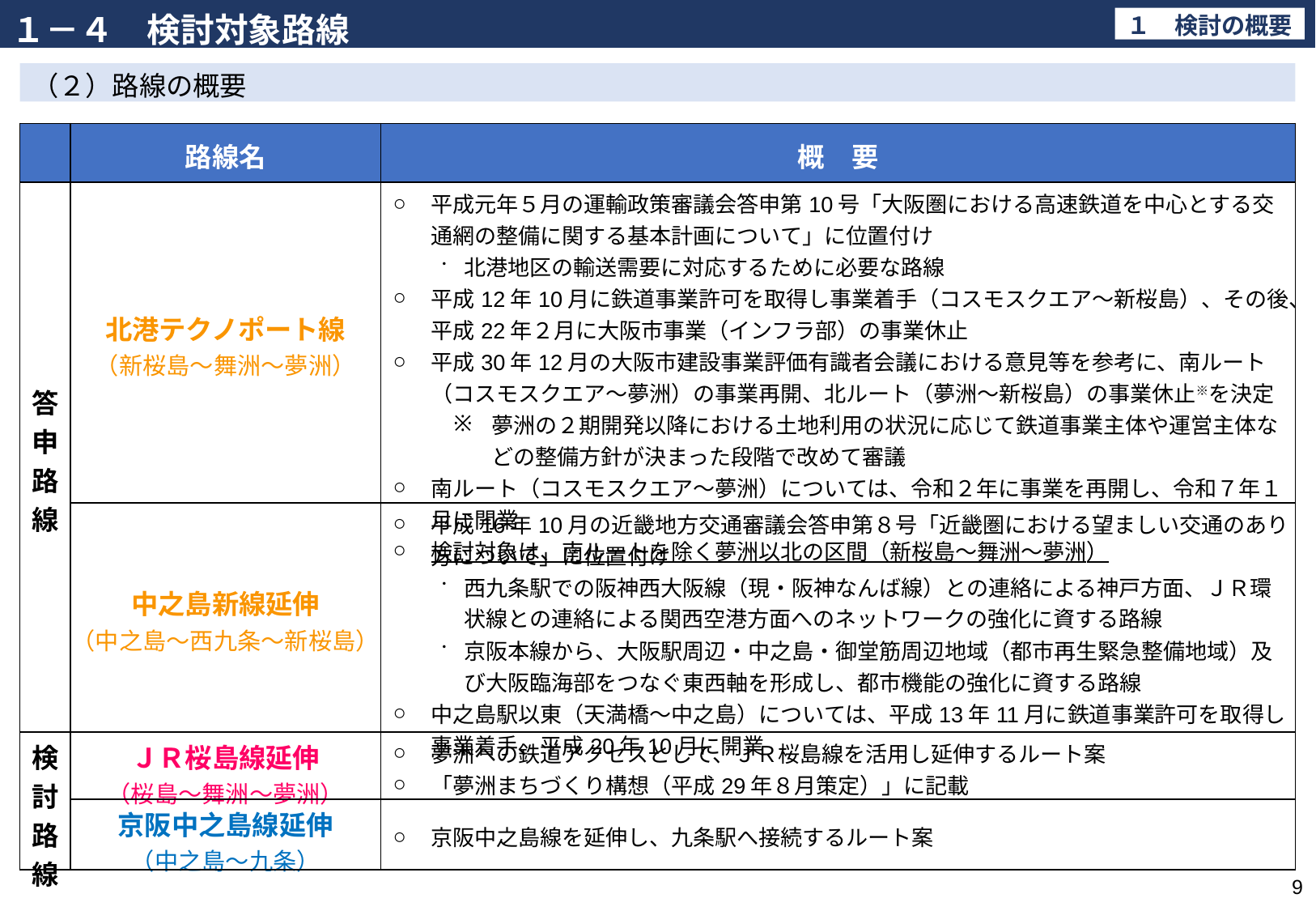

１－４　検討対象路線
１　検討の概要
（２）路線の概要
|  | 路線名 | 概　要 |
| --- | --- | --- |
| 答申路線 | 北港テクノポート線 （新桜島～舞洲～夢洲） | 平成元年５月の運輸政策審議会答申第10号「大阪圏における高速鉄道を中心とする交通網の整備に関する基本計画について」に位置付け 北港地区の輸送需要に対応するために必要な路線 平成12年10月に鉄道事業許可を取得し事業着手（コスモスクエア～新桜島）、その後、平成22年２月に大阪市事業（インフラ部）の事業休止 平成30年12月の大阪市建設事業評価有識者会議における意見等を参考に、南ルート（コスモスクエア～夢洲）の事業再開、北ルート（夢洲～新桜島）の事業休止※を決定 夢洲の２期開発以降における土地利用の状況に応じて鉄道事業主体や運営主体などの整備方針が決まった段階で改めて審議 南ルート（コスモスクエア～夢洲）については、令和２年に事業を再開し、令和７年１月に開業 検討対象は、南ルートを除く夢洲以北の区間（新桜島～舞洲～夢洲） |
|  | 中之島新線延伸 （中之島～西九条～新桜島） | 平成16年10月の近畿地方交通審議会答申第８号「近畿圏における望ましい交通のあり方について」に位置付け 西九条駅での阪神西大阪線（現・阪神なんば線）との連絡による神戸方面、ＪＲ環状線との連絡による関西空港方面へのネットワークの強化に資する路線 京阪本線から、大阪駅周辺・中之島・御堂筋周辺地域（都市再生緊急整備地域）及び大阪臨海部をつなぐ東西軸を形成し、都市機能の強化に資する路線 中之島駅以東（天満橋～中之島）については、平成13年11月に鉄道事業許可を取得し事業着手、平成20年10月に開業 |
| 検討路線 | ＪＲ桜島線延伸 （桜島～舞洲～夢洲） | 夢洲への鉄道アクセスとして、ＪＲ桜島線を活用し延伸するルート案 「夢洲まちづくり構想（平成29年８月策定）」に記載 |
|  | 京阪中之島線延伸 （中之島～九条） | 京阪中之島線を延伸し、九条駅へ接続するルート案 |
9